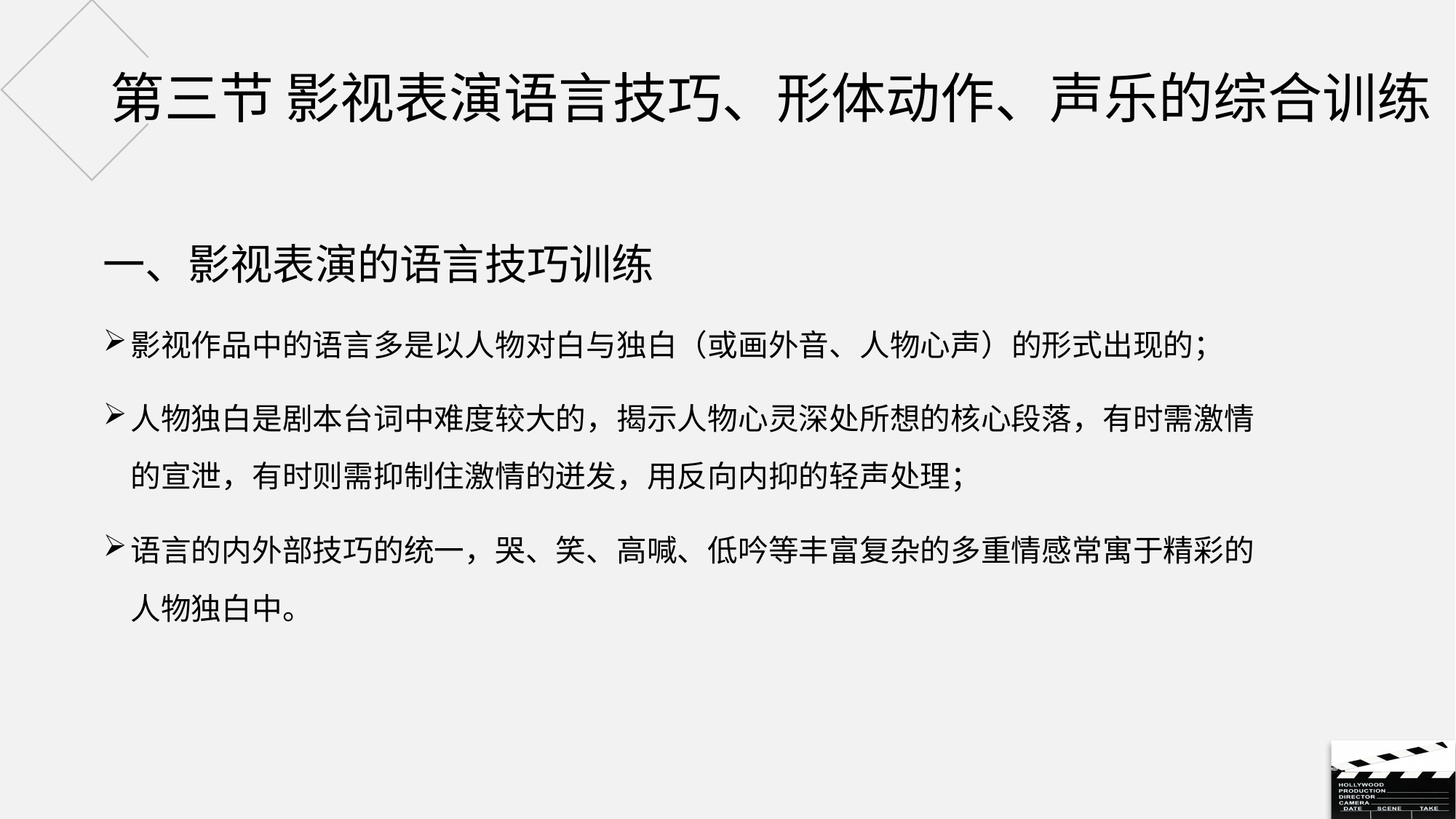

# 第三节 影视表演语言技巧、形体动作、声乐的综合训练
一、影视表演的语言技巧训练
影视作品中的语言多是以人物对白与独白（或画外音、人物心声）的形式出现的；
人物独白是剧本台词中难度较大的，揭示人物心灵深处所想的核心段落，有时需激情的宣泄，有时则需抑制住激情的迸发，用反向内抑的轻声处理；
语言的内外部技巧的统一，哭、笑、高喊、低吟等丰富复杂的多重情感常寓于精彩的人物独白中。